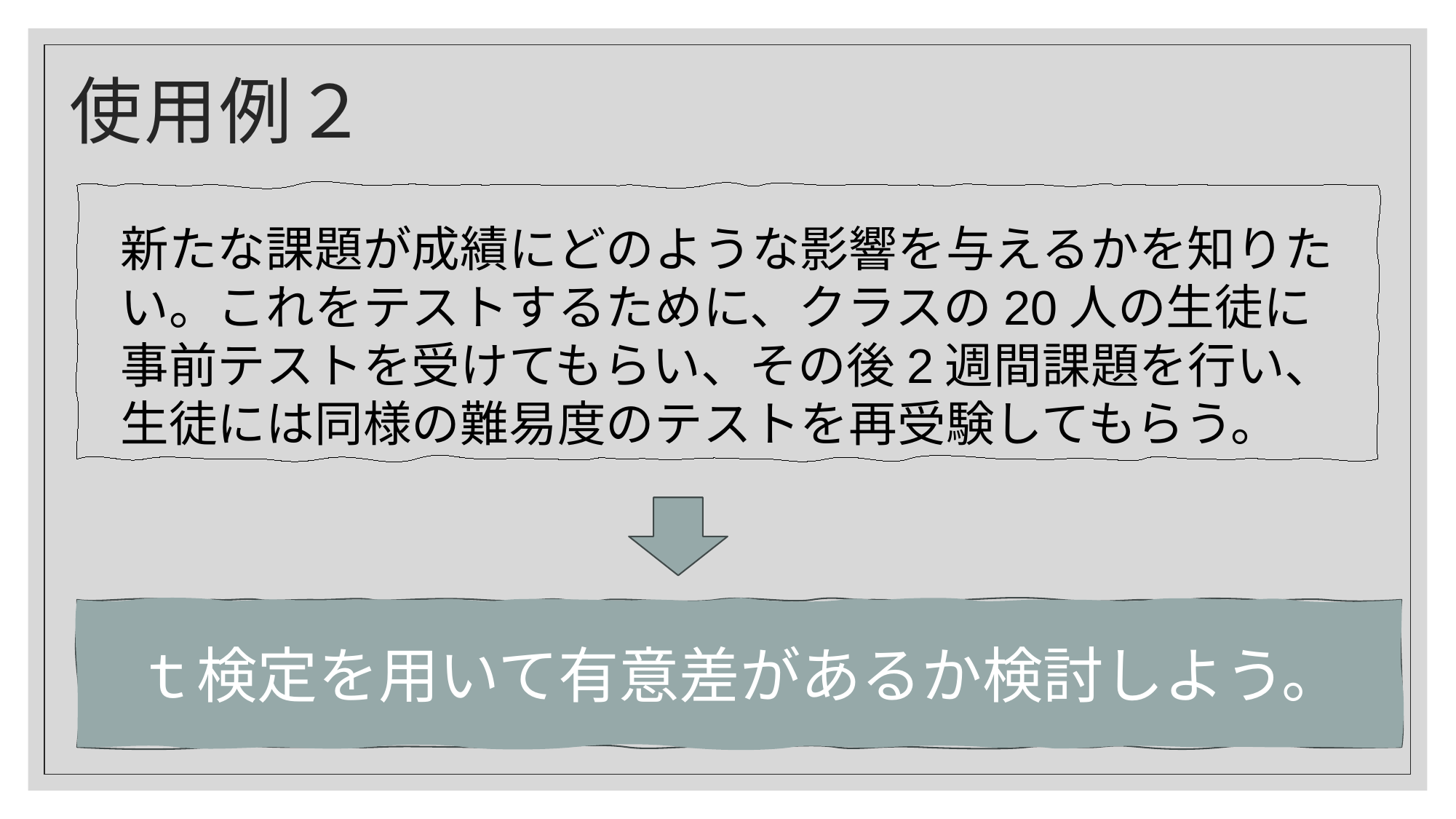

# 使用例２

新たな課題が成績にどのような影響を与えるかを知りたい。これをテストするために、クラスの20人の生徒に事前テストを受けてもらい、その後2週間課題を行い、生徒には同様の難易度のテストを再受験してもらう。

ｔ検定を用いて有意差があるか検討しよう。